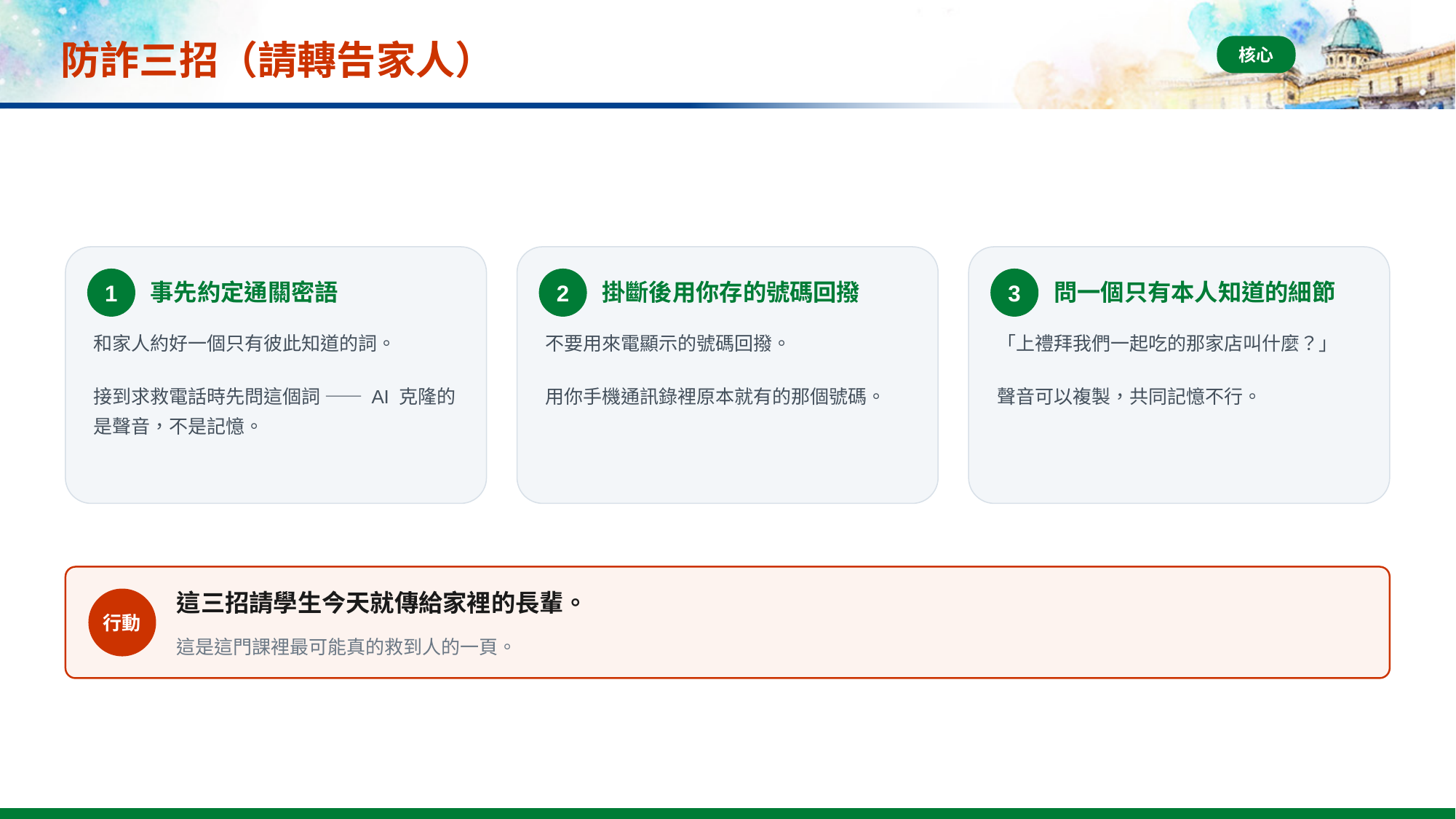

# 防詐三招（請轉告家人）
核心

1
2
3
事先約定通關密語
掛斷後用你存的號碼回撥
問一個只有本人知道的細節
和家人約好一個只有彼此知道的詞。

接到求救電話時先問這個詞 —— AI 克隆的是聲音，不是記憶。
不要用來電顯示的號碼回撥。

用你手機通訊錄裡原本就有的那個號碼。
「上禮拜我們一起吃的那家店叫什麼？」

聲音可以複製，共同記憶不行。

這三招請學生今天就傳給家裡的長輩。
行動
這是這門課裡最可能真的救到人的一頁。